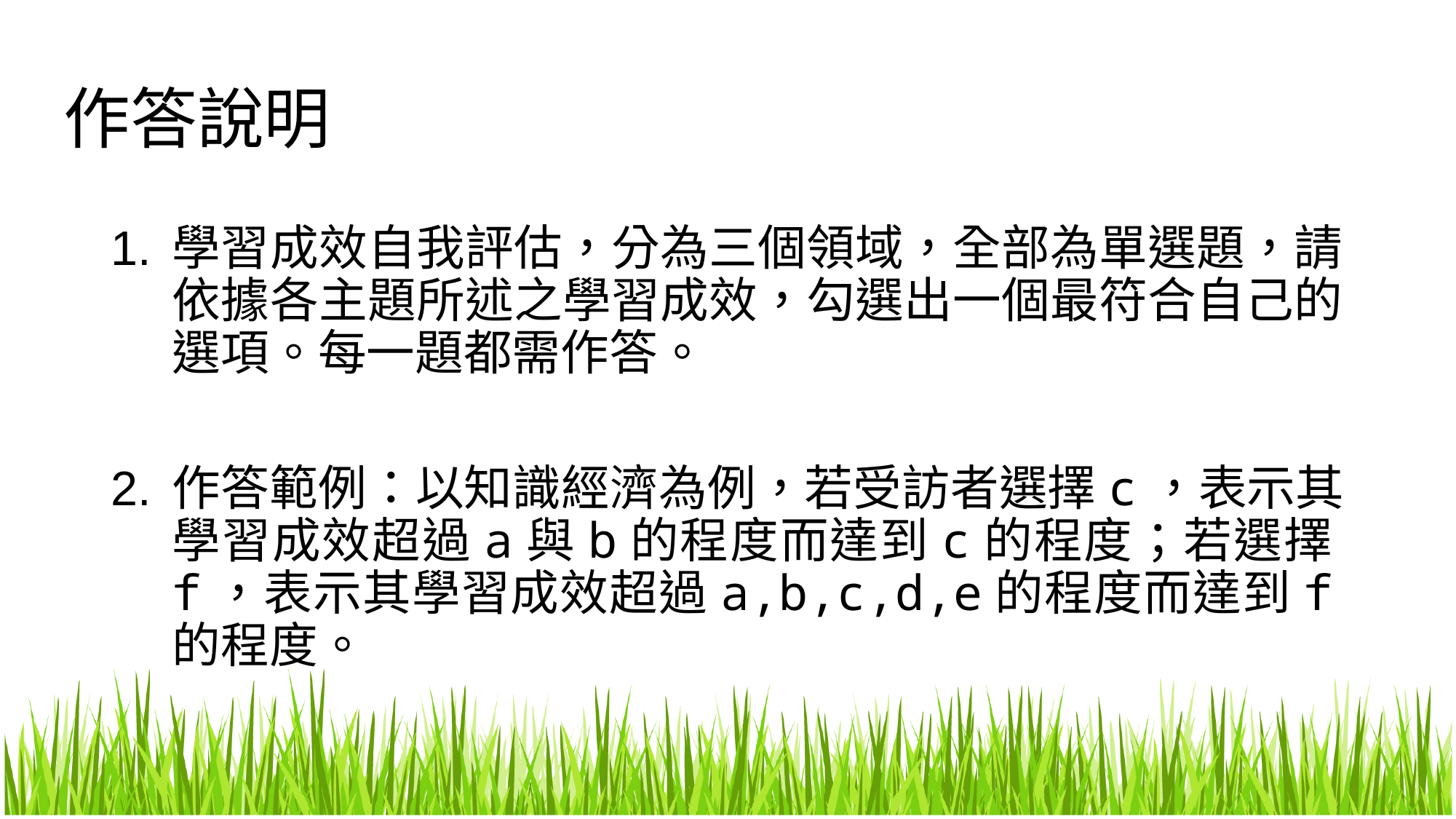

# 作答說明
學習成效自我評估，分為三個領域，全部為單選題，請依據各主題所述之學習成效，勾選出一個最符合自己的選項。每一題都需作答。

作答範例：以知識經濟為例，若受訪者選擇c，表示其學習成效超過a與b的程度而達到c的程度；若選擇f，表示其學習成效超過a,b,c,d,e的程度而達到f的程度。